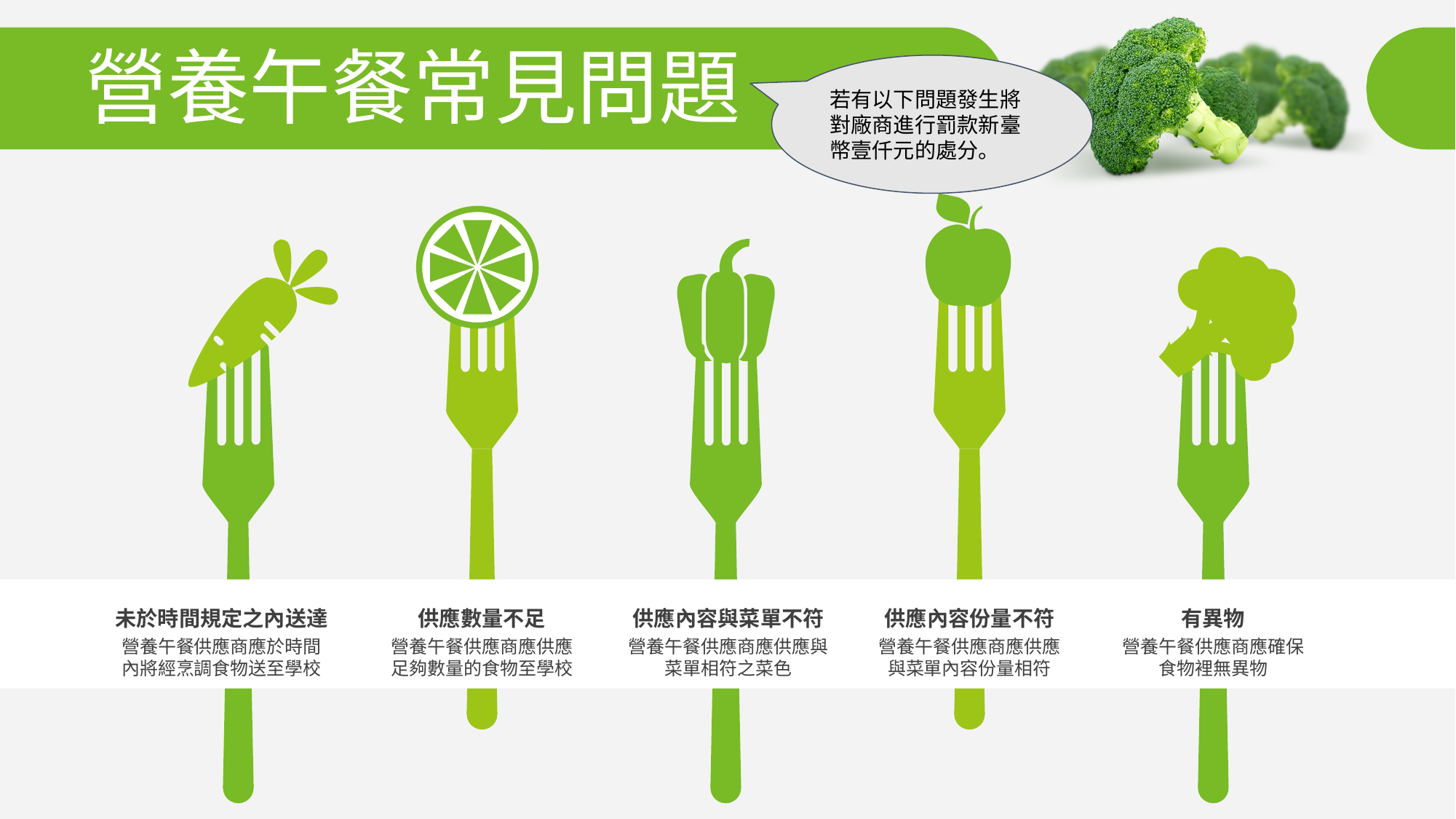

營養午餐常見問題
若有以下問題發生將對廠商進行罰款新臺幣壹仟元的處分。

供應數量不足
營養午餐供應商應供應足夠數量的食物至學校
未於時間規定之內送達
營養午餐供應商應於時間內將經烹調食物送至學校
供應內容份量不符
營養午餐供應商應供應與菜單內容份量相符
有異物
營養午餐供應商應確保食物裡無異物
供應內容與菜單不符
營養午餐供應商應供應與菜單相符之菜色